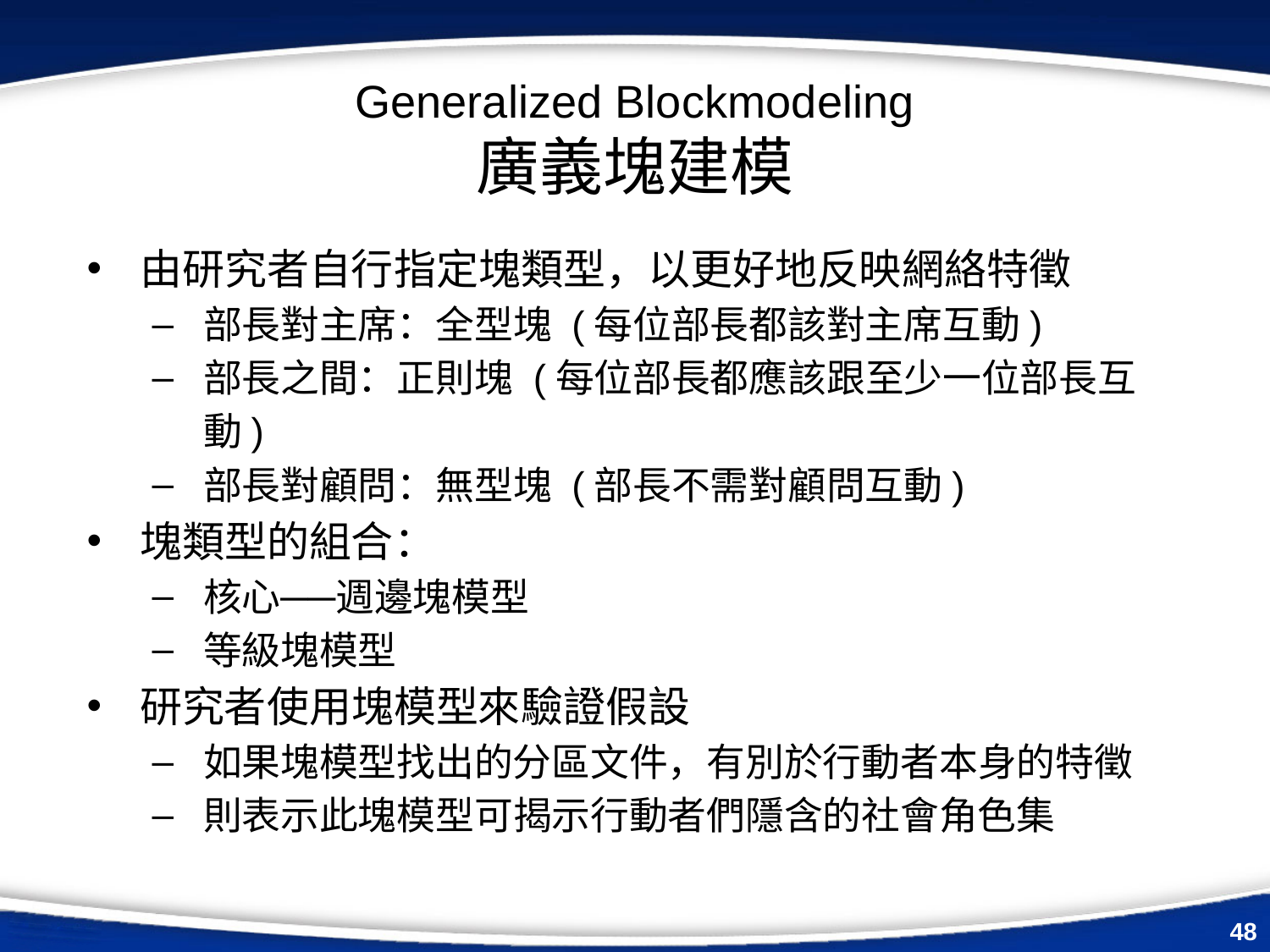

# Generalized Blockmodeling
廣義塊建模
由研究者自行指定塊類型，以更好地反映網絡特徵
部長對主席：全型塊 (每位部長都該對主席互動)
部長之間：正則塊 (每位部長都應該跟至少一位部長互動)
部長對顧問：無型塊 (部長不需對顧問互動)
塊類型的組合：
核心──週邊塊模型
等級塊模型
研究者使用塊模型來驗證假設
如果塊模型找出的分區文件，有別於行動者本身的特徵
則表示此塊模型可揭示行動者們隱含的社會角色集
48